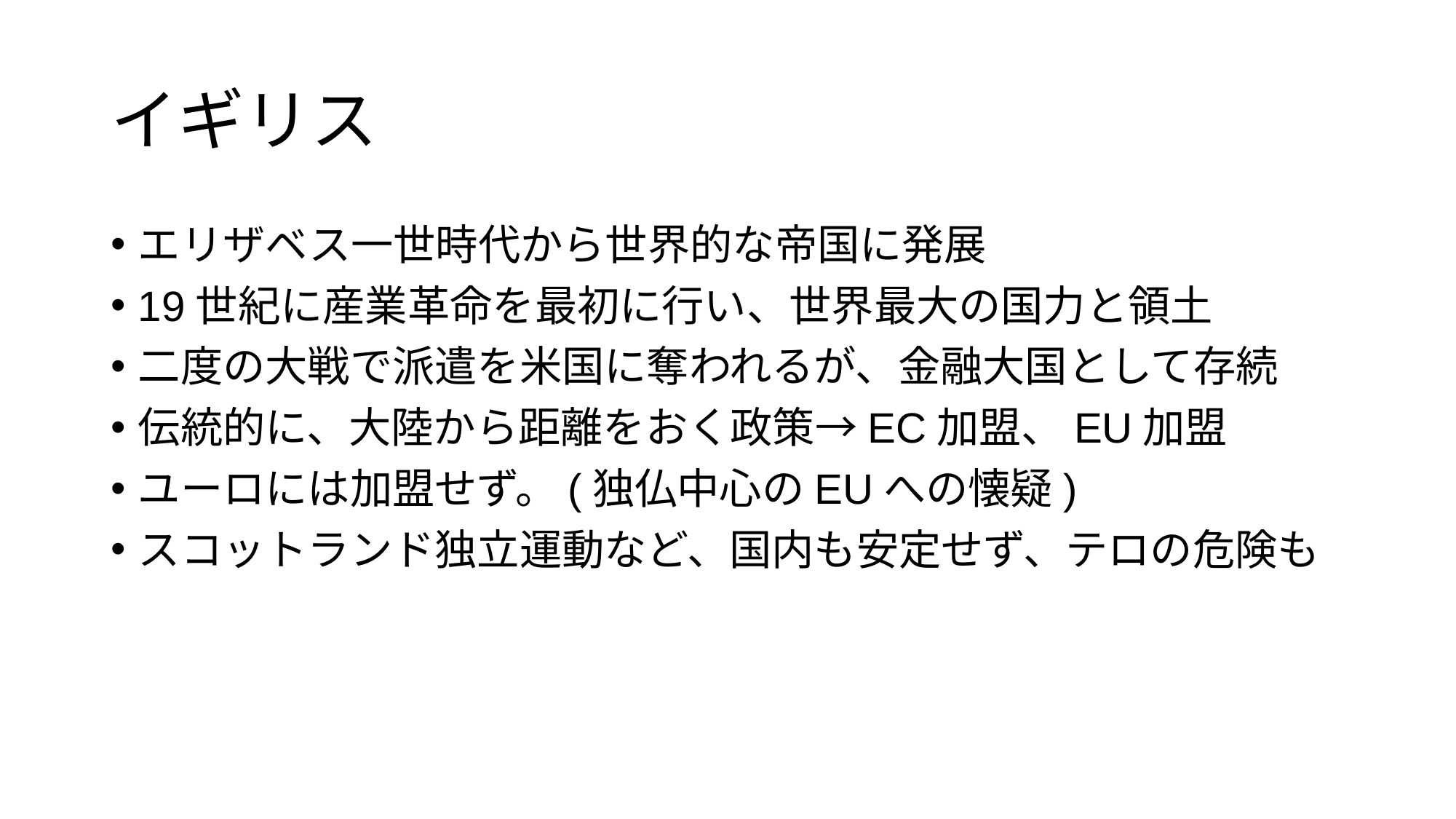

# イギリス
エリザベス一世時代から世界的な帝国に発展
19世紀に産業革命を最初に行い、世界最大の国力と領土
二度の大戦で派遣を米国に奪われるが、金融大国として存続
伝統的に、大陸から距離をおく政策→EC加盟、EU加盟
ユーロには加盟せず。(独仏中心のEUへの懐疑)
スコットランド独立運動など、国内も安定せず、テロの危険も